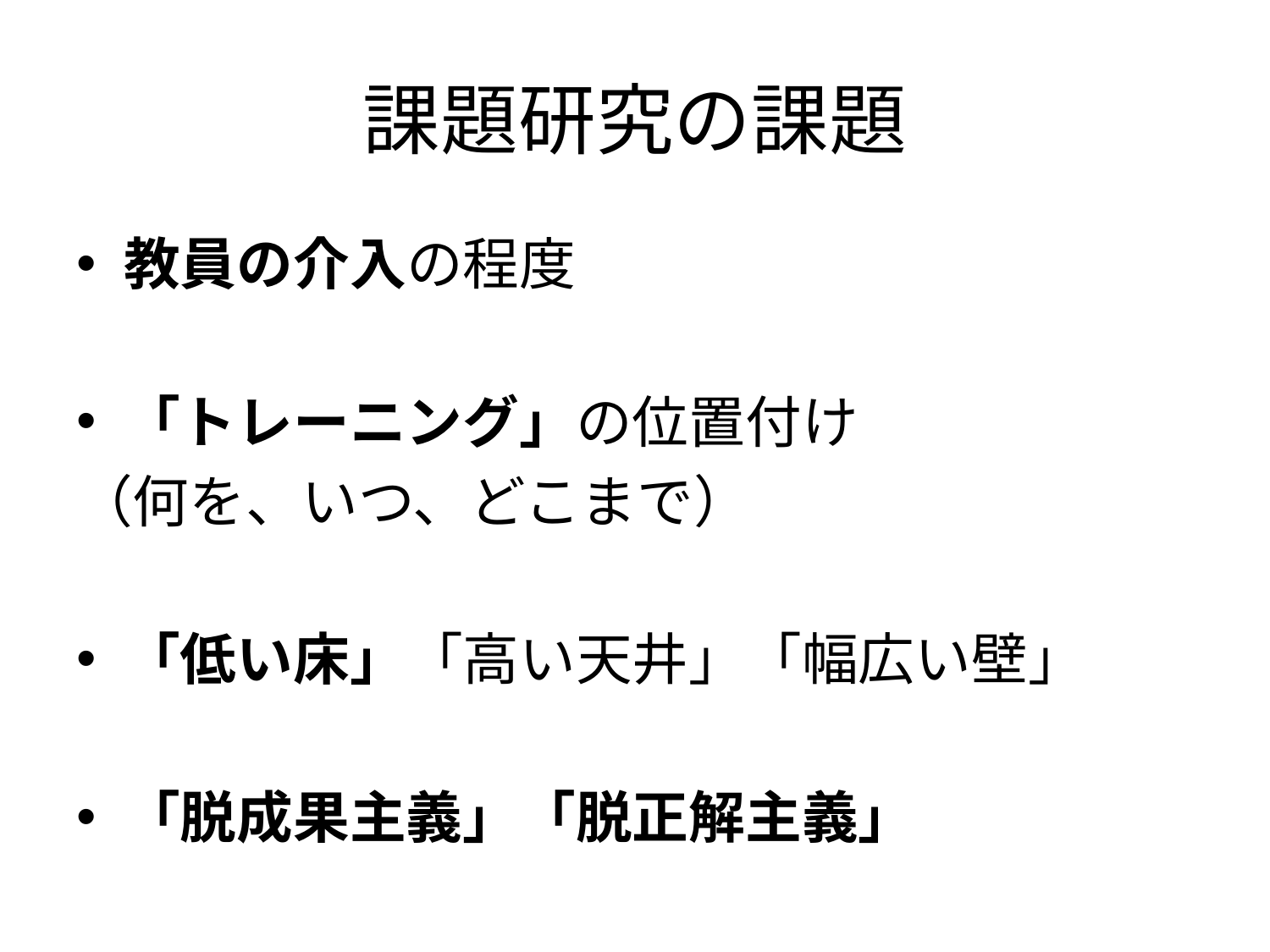

# 課題研究の課題
教員の介入の程度

「トレーニング」の位置付け
（何を、いつ、どこまで）

「低い床」「高い天井」「幅広い壁」

「脱成果主義」「脱正解主義」